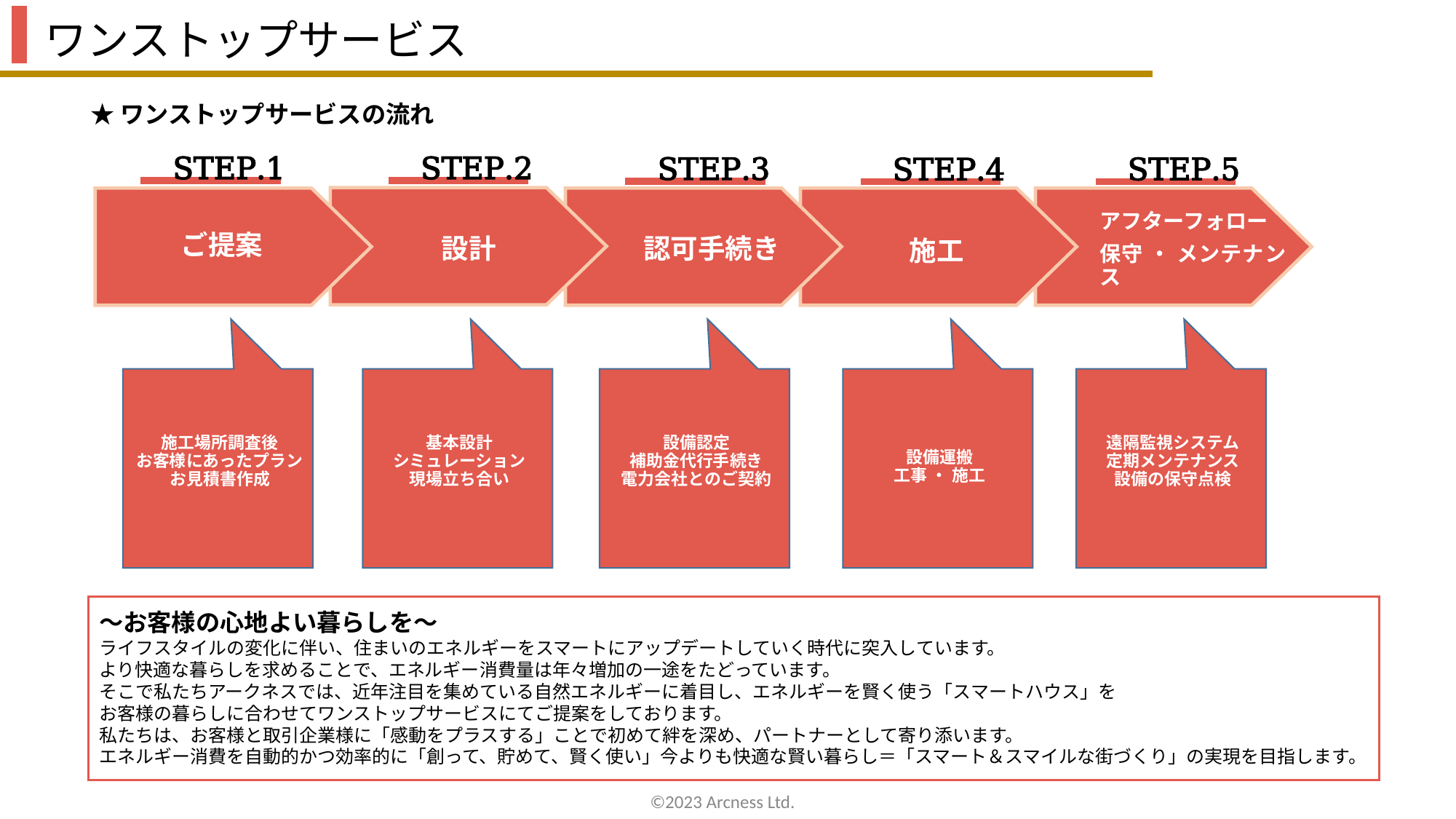

ワンストップサービス

★ワンストップサービスの流れ
STEP.1
STEP.2
STEP.3
STEP.5
STEP.4

アフターフォロー

保守 ・ メンテナンス
ご提案
設計
認可手続き
施工

設備認定
補助金代行手続き
電力会社とのご契約

設備運搬
工事 ・ 施工

施工場所調査後
お客様にあったプラン
お見積書作成

基本設計
シミュレーション
現場立ち合い

遠隔監視システム
定期メンテナンス
設備の保守点検

～お客様の心地よい暮らしを～
ライフスタイルの変化に伴い、住まいのエネルギーをスマートにアップデートしていく時代に突入しています。
より快適な暮らしを求めることで、エネルギー消費量は年々増加の一途をたどっています。
そこで私たちアークネスでは、近年注目を集めている自然エネルギーに着目し、エネルギーを賢く使う「スマートハウス」を
お客様の暮らしに合わせてワンストップサービスにてご提案をしております。
私たちは、お客様と取引企業様に「感動をプラスする」ことで初めて絆を深め、パートナーとして寄り添います。
エネルギー消費を自動的かつ効率的に「創って、貯めて、賢く使い」今よりも快適な賢い暮らし＝「スマート＆スマイルな街づくり」の実現を目指します。
©2023 Arcness Ltd.